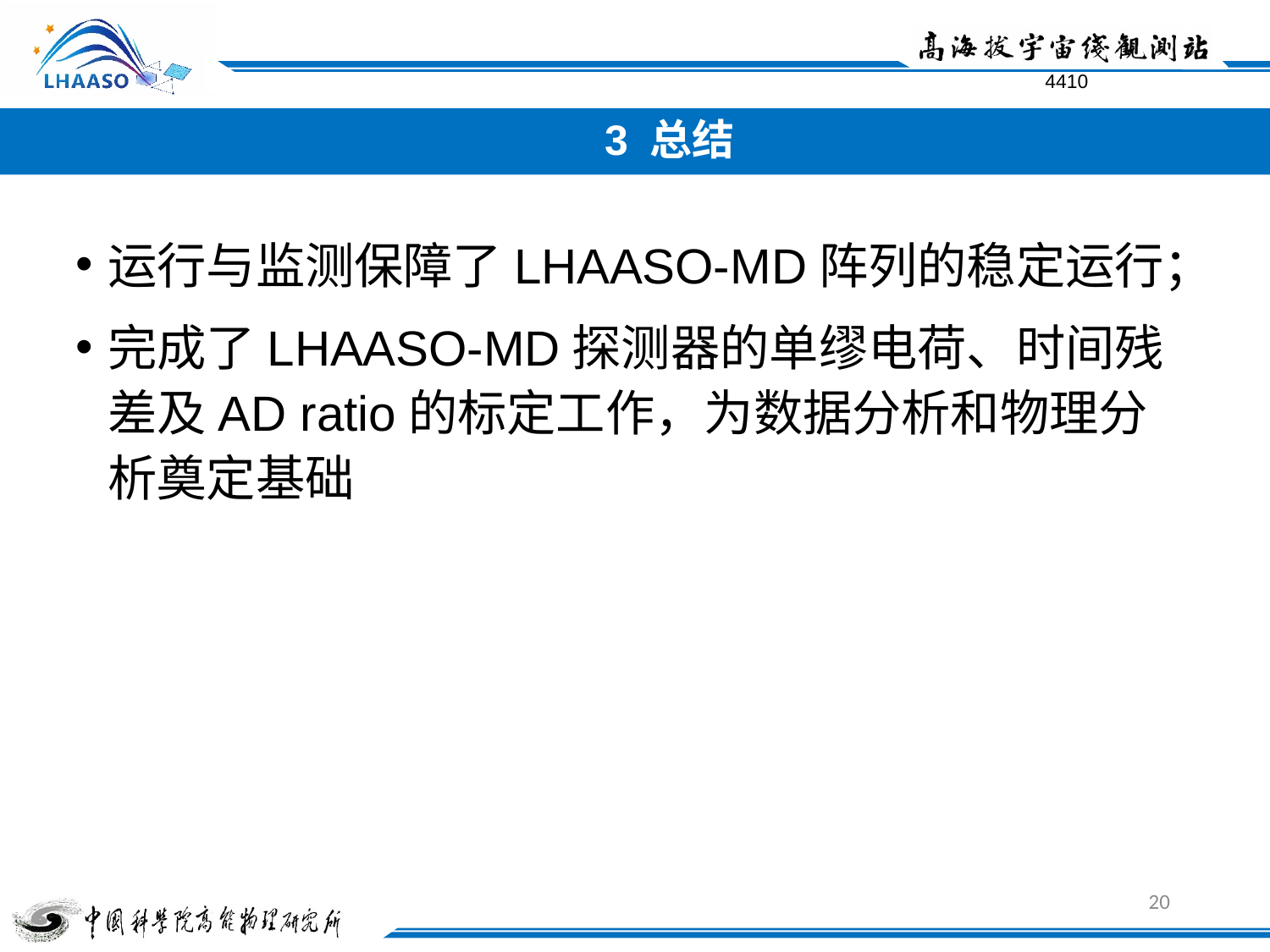

3 总结
运行与监测保障了LHAASO-MD阵列的稳定运行；
完成了LHAASO-MD探测器的单缪电荷、时间残差及AD ratio的标定工作，为数据分析和物理分析奠定基础
20